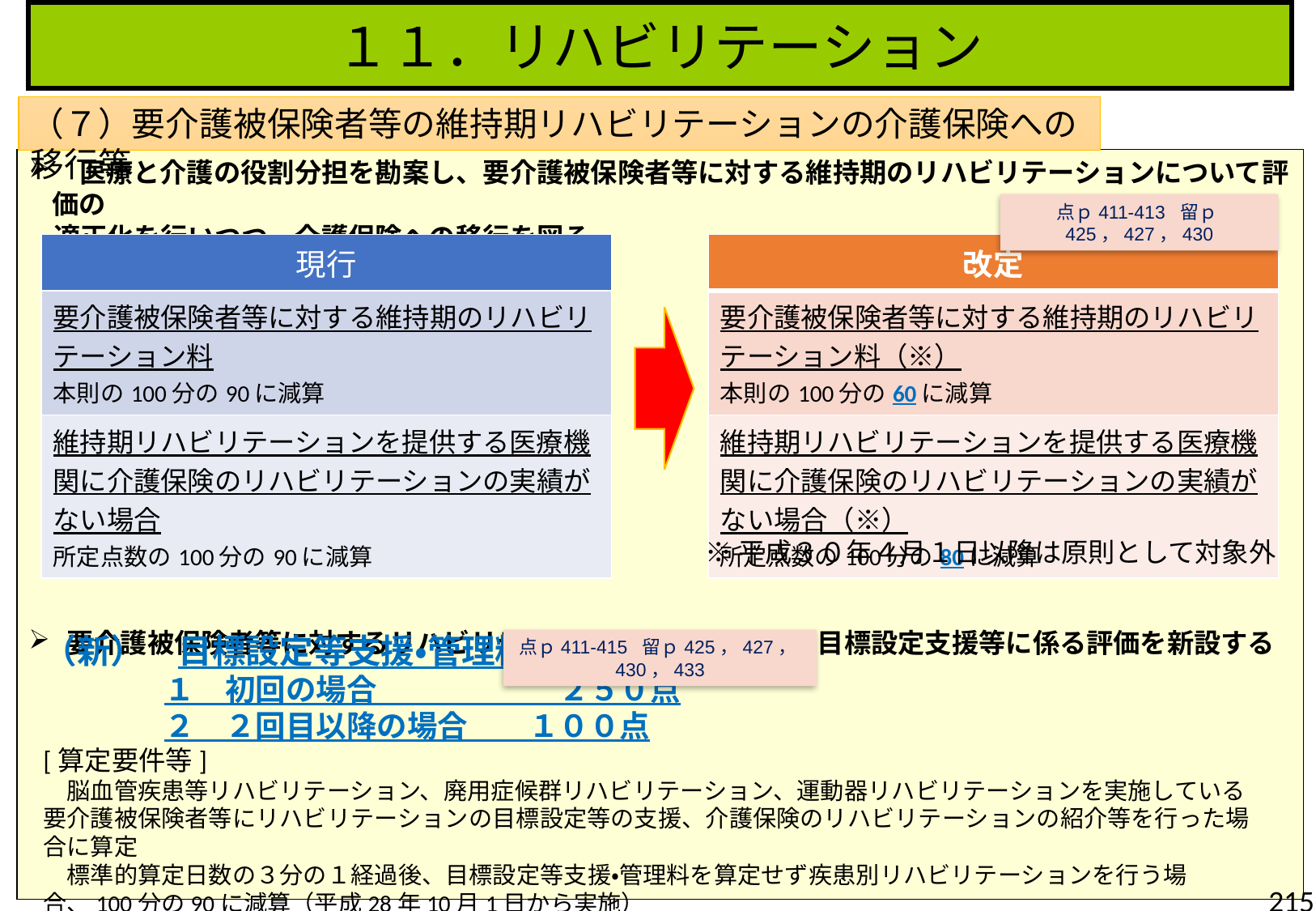

１１．リハビリテーション
（７）要介護被保険者等の維持期リハビリテーションの介護保険への移行等
　医療と介護の役割分担を勘案し、要介護被保険者等に対する維持期のリハビリテーションについて評価の
   適正化を行いつつ、介護保険への移行を図る

要介護被保険者等に対するリハビリテーションについて、その目標設定支援等に係る評価を新設する

点ｐ411-413  留ｐ425，427，430
| 現行 |
| --- |
| 要介護被保険者等に対する維持期のリハビリテーション料 本則の100分の90に減算 |
| 維持期リハビリテーションを提供する医療機関に介護保険のリハビリテーションの実績がない場合 所定点数の100分の90に減算 |
| 改定 |
| --- |
| 要介護被保険者等に対する維持期のリハビリテーション料（※） 本則の100分の60に減算 |
| 維持期リハビリテーションを提供する医療機関に介護保険のリハビリテーションの実績がない場合（※） 所定点数の100分の80に減算 |

※平成３０年４月１日以降は原則として対象外
（新）　目標設定等支援・管理料
	１　初回の場合　　　　　　２５０点
	２　２回目以降の場合　　１００点
[算定要件等]
　脳血管疾患等リハビリテーション、廃用症候群リハビリテーション、運動器リハビリテーションを実施している要介護被保険者等にリハビリテーションの目標設定等の支援、介護保険のリハビリテーションの紹介等を行った場合に算定
　標準的算定日数の３分の１経過後、目標設定等支援・管理料を算定せず疾患別リハビリテーションを行う場合、100分の90に減算（平成28年10月1日から実施）
点ｐ411-415  留ｐ425，427，430，433
215